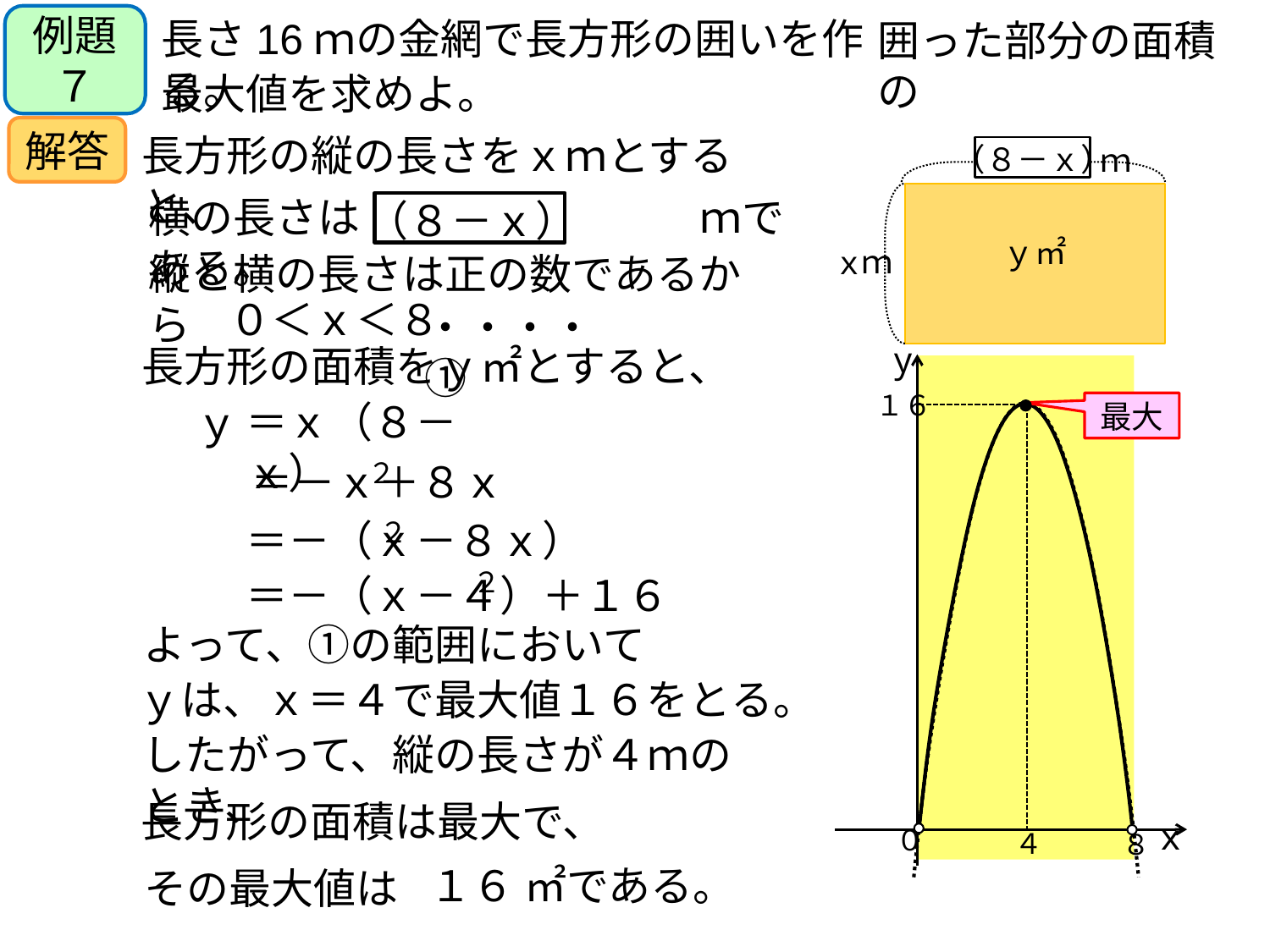

例題７
長さ16ｍの金網で長方形の囲いを作る。
囲った部分の面積の
最大値を求めよ。
解答
長方形の縦の長さをｘｍとすると、
（８－ｘ）

ｍ

ｍ
ｘ
横の長さは　　　　　　　　ｍである。

（８－ｘ）
ｙ㎡
縦と横の長さは正の数であるから
０＜ｘ＜８
・・・・①
y
１６
x
０
４
長方形の面積をｙ㎡とすると、

＝ｘ（８－ｘ）
ｙ
最大

２
＝－ｘ＋８ｘ
＝－（ｘ－８ｘ）
２
２
＝－（ｘ－４）＋１６
よって、①の範囲において
ｙは、ｘ＝４で最大値１６をとる。
したがって、縦の長さが４ｍのとき、
長方形の面積は最大で、
８
１６ ㎡である。
その最大値は